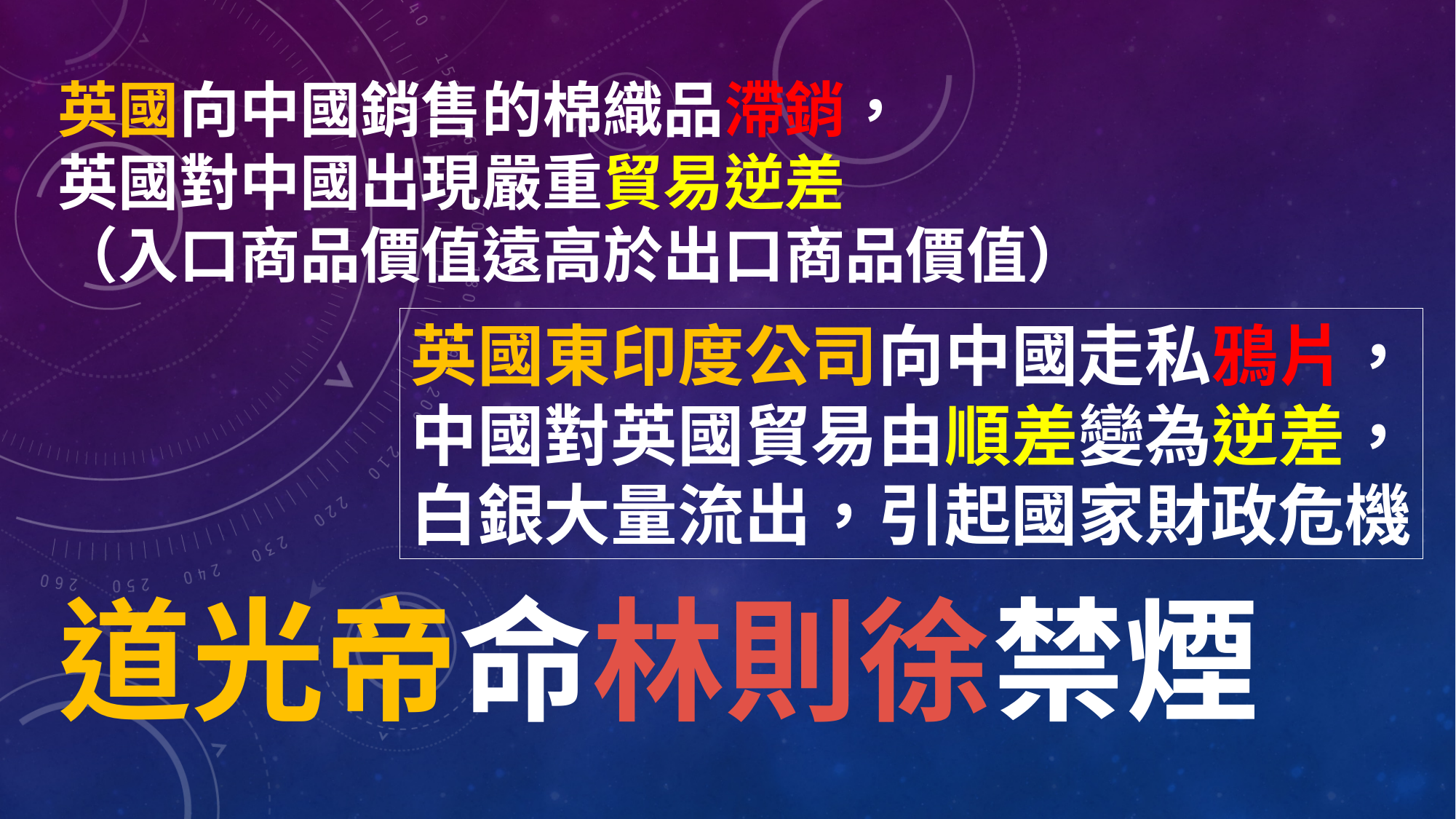

英國向中國銷售的棉織品滯銷，
英國對中國出現嚴重貿易逆差
（入口商品價值遠高於出口商品價值）
英國東印度公司向中國走私鴉片，
中國對英國貿易由順差變為逆差，
白銀大量流出，引起國家財政危機
道光帝命林則徐禁煙